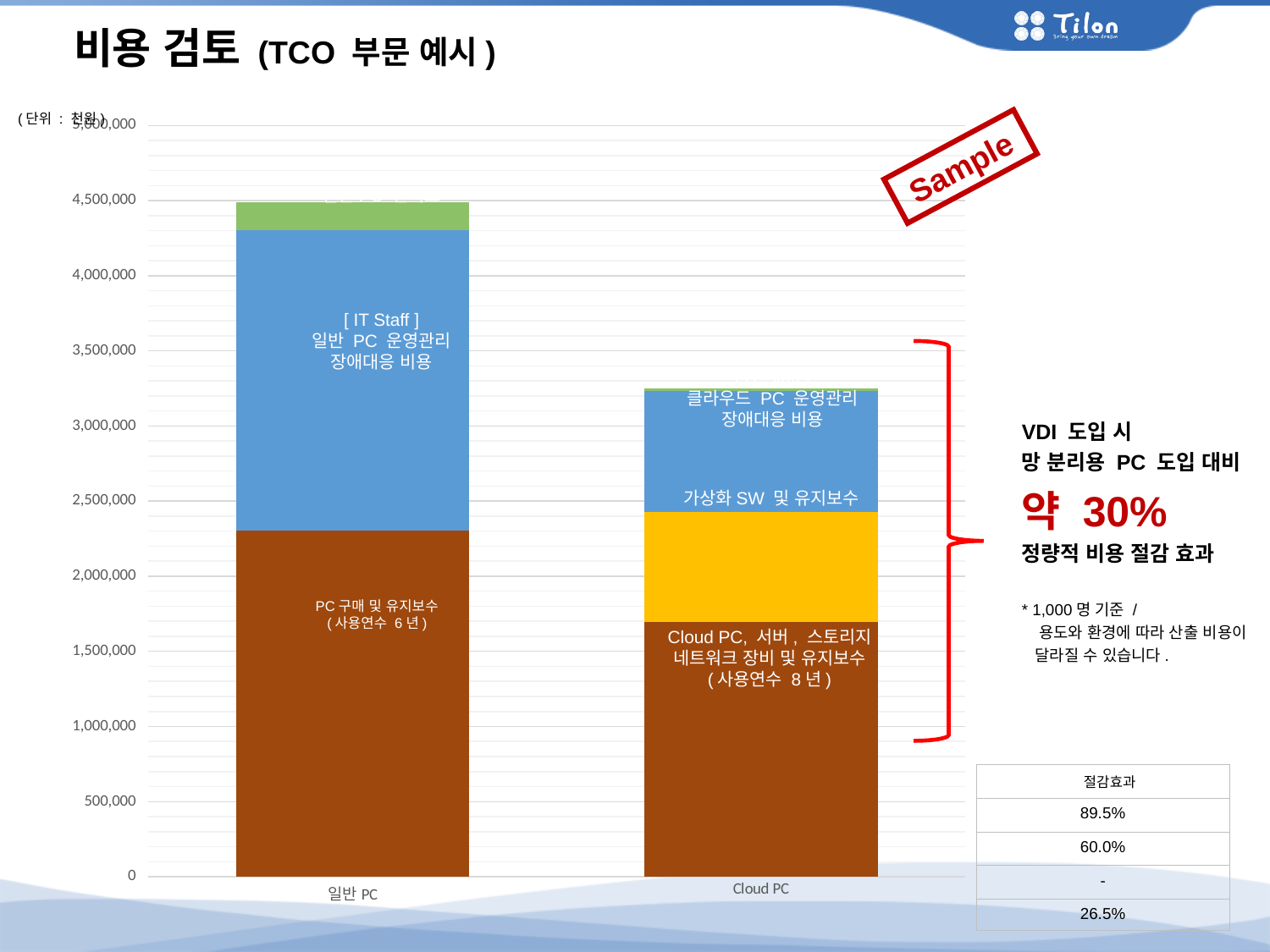

비용 검토 (TCO 부문 예시)

[unsupported chart]

(단위 : 천원)
Sample
일반PC 전기료
[ IT Staff ]
일반 PC 운영관리
장애대응 비용

[ IT Staff ]
클라우드 PC 운영관리
장애대응 비용
VDI 도입 시
망 분리용 PC 도입 대비
약 30%
정량적 비용 절감 효과

* 1,000명 기준 /
   용도와 환경에 따라 산출 비용이
   달라질 수 있습니다.
가상화SW 및 유지보수
PC구매 및 유지보수
(사용연수 6년)
Cloud PC, 서버, 스토리지
네트워크 장비 및 유지보수
(사용연수 8년)
| 절감효과 |
| --- |
| 89.5% |
| 60.0% |
| - |
| 26.5% |